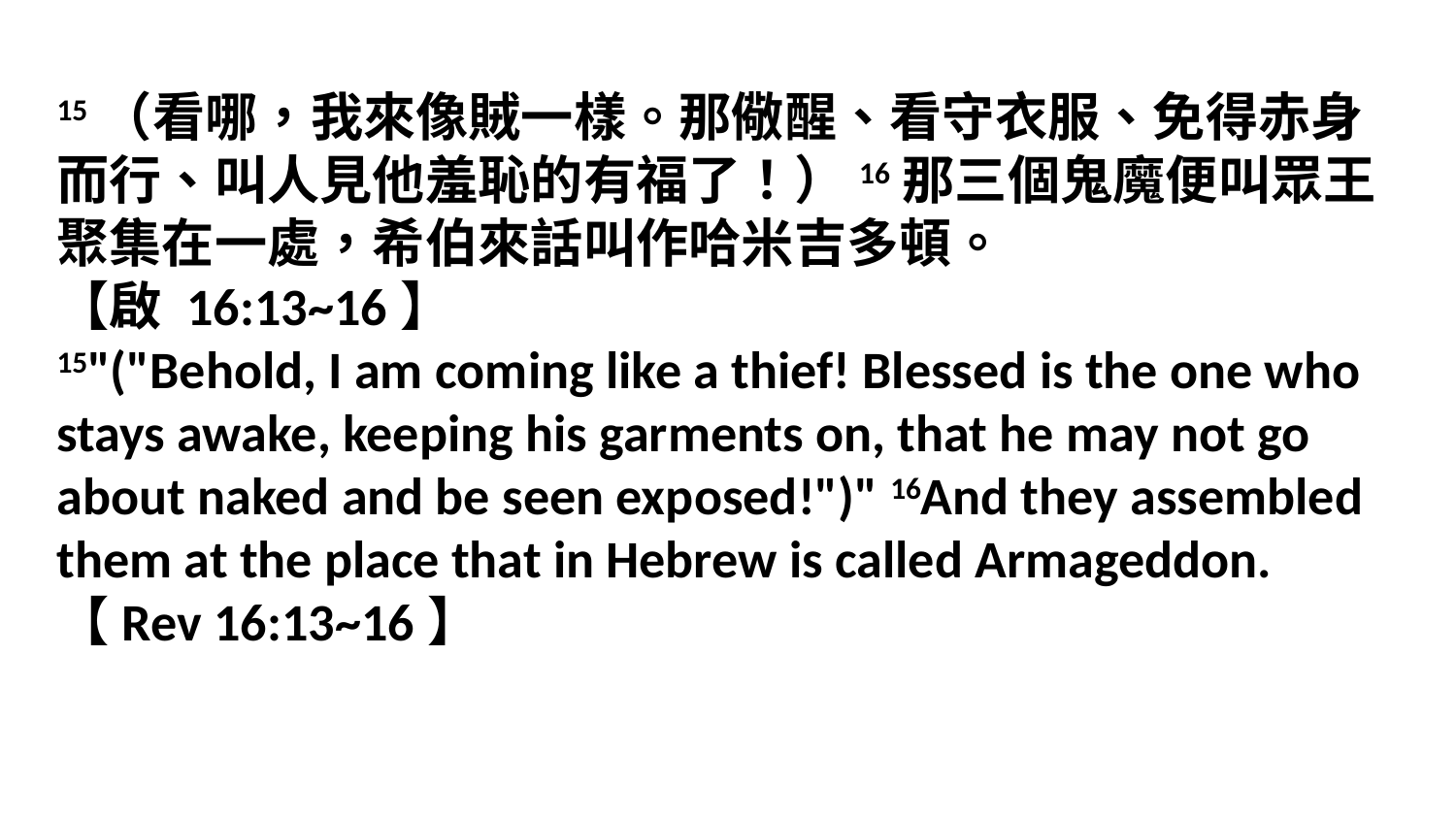

15（看哪，我來像賊一樣。那儆醒、看守衣服、免得赤身而行、叫人見他羞恥的有福了！）16那三個鬼魔便叫眾王聚集在一處，希伯來話叫作哈米吉多頓。
【啟 16:13~16】
15"("Behold, I am coming like a thief! Blessed is the one who stays awake, keeping his garments on, that he may not go about naked and be seen exposed!")" 16And they assembled them at the place that in Hebrew is called Armageddon. 【Rev 16:13~16】